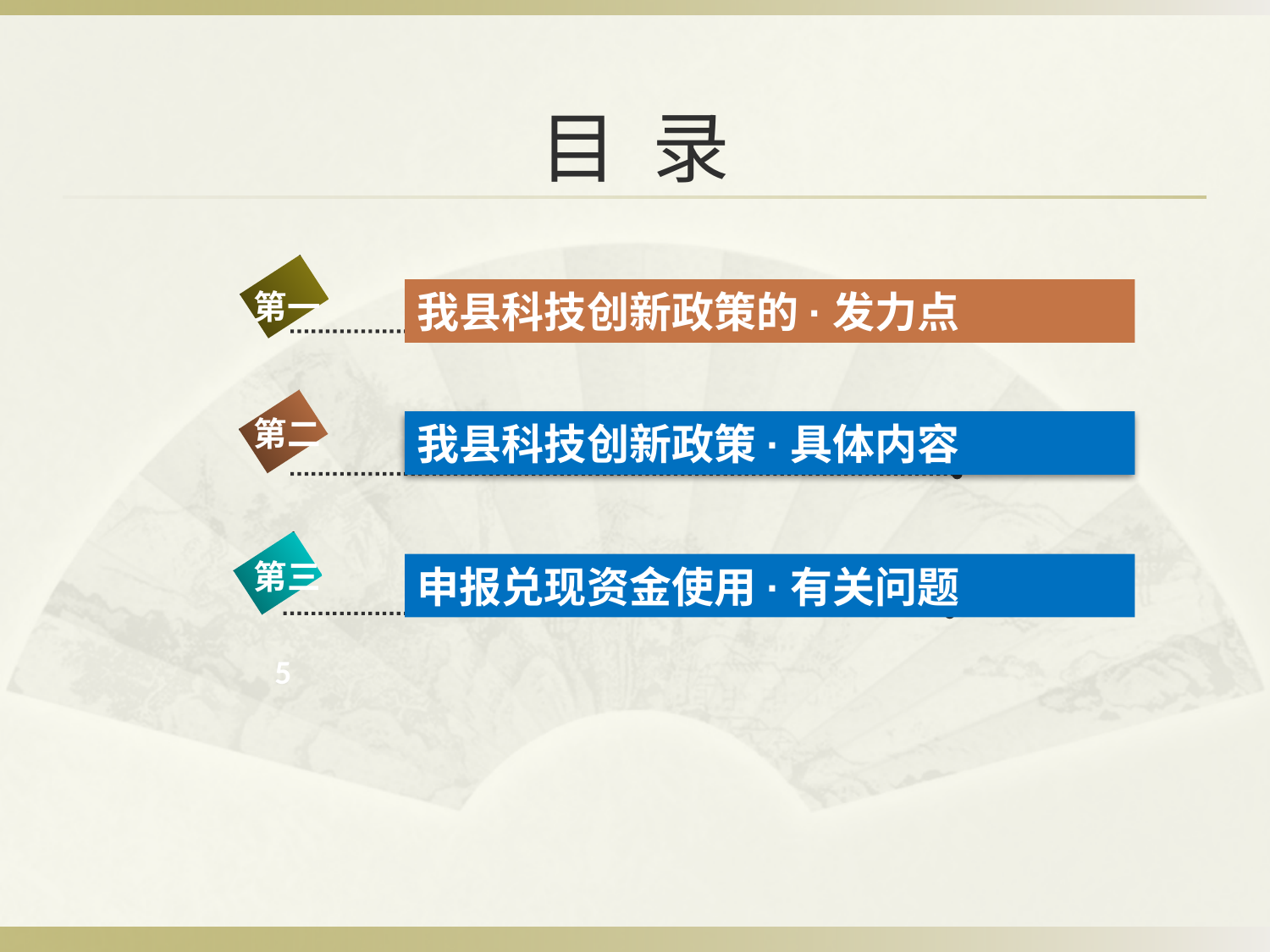

# 目  录

我县科技创新政策的·发力点
第一

第二
我县科技创新政策·具体内容

第三
4
申报兑现资金使用·有关问题

5
2